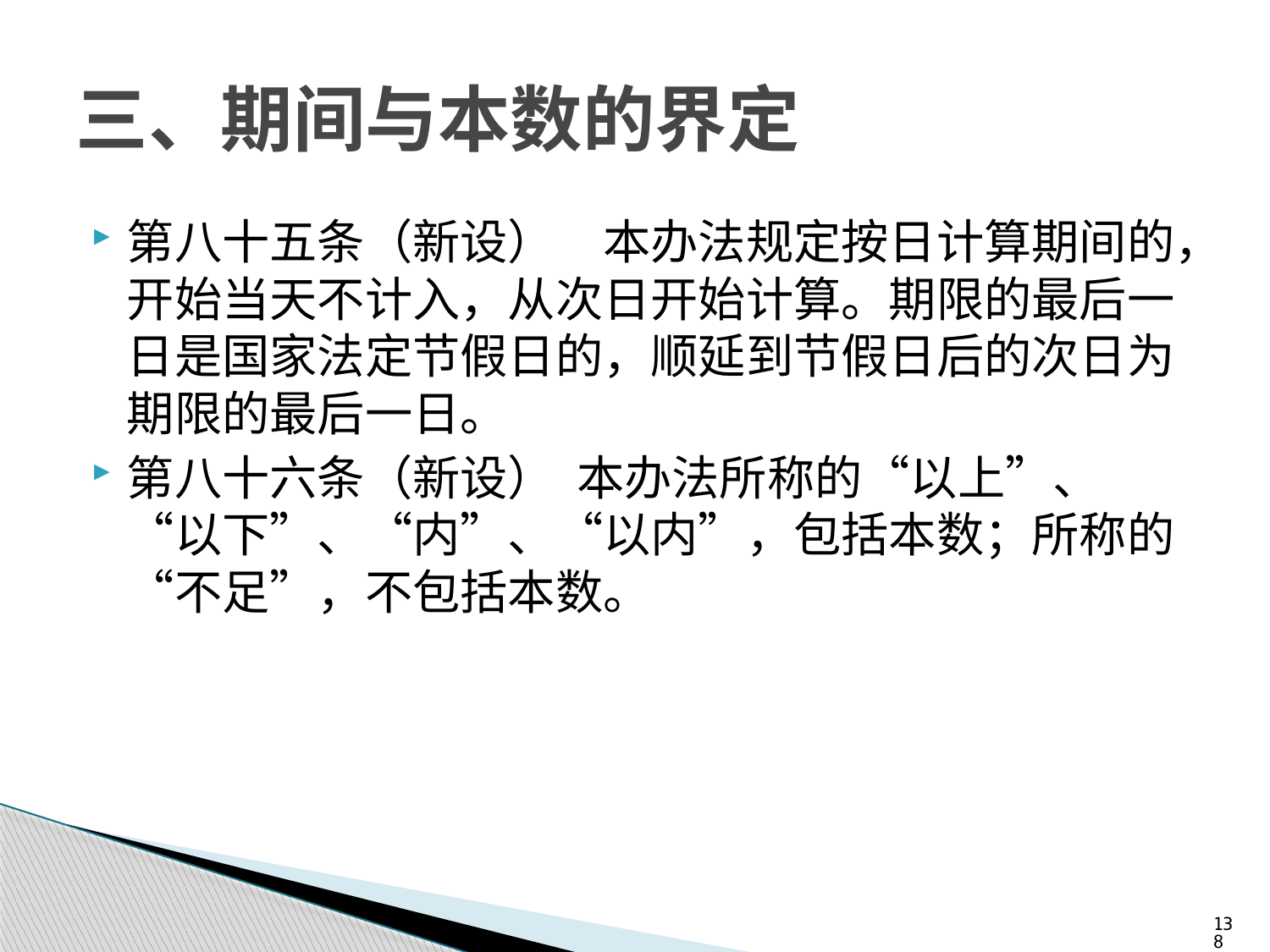

# 三、期间与本数的界定
第八十五条（新设）　本办法规定按日计算期间的，开始当天不计入，从次日开始计算。期限的最后一日是国家法定节假日的，顺延到节假日后的次日为期限的最后一日。
第八十六条（新设）  本办法所称的“以上”、“以下”、“内”、“以内”，包括本数；所称的“不足”，不包括本数。
138